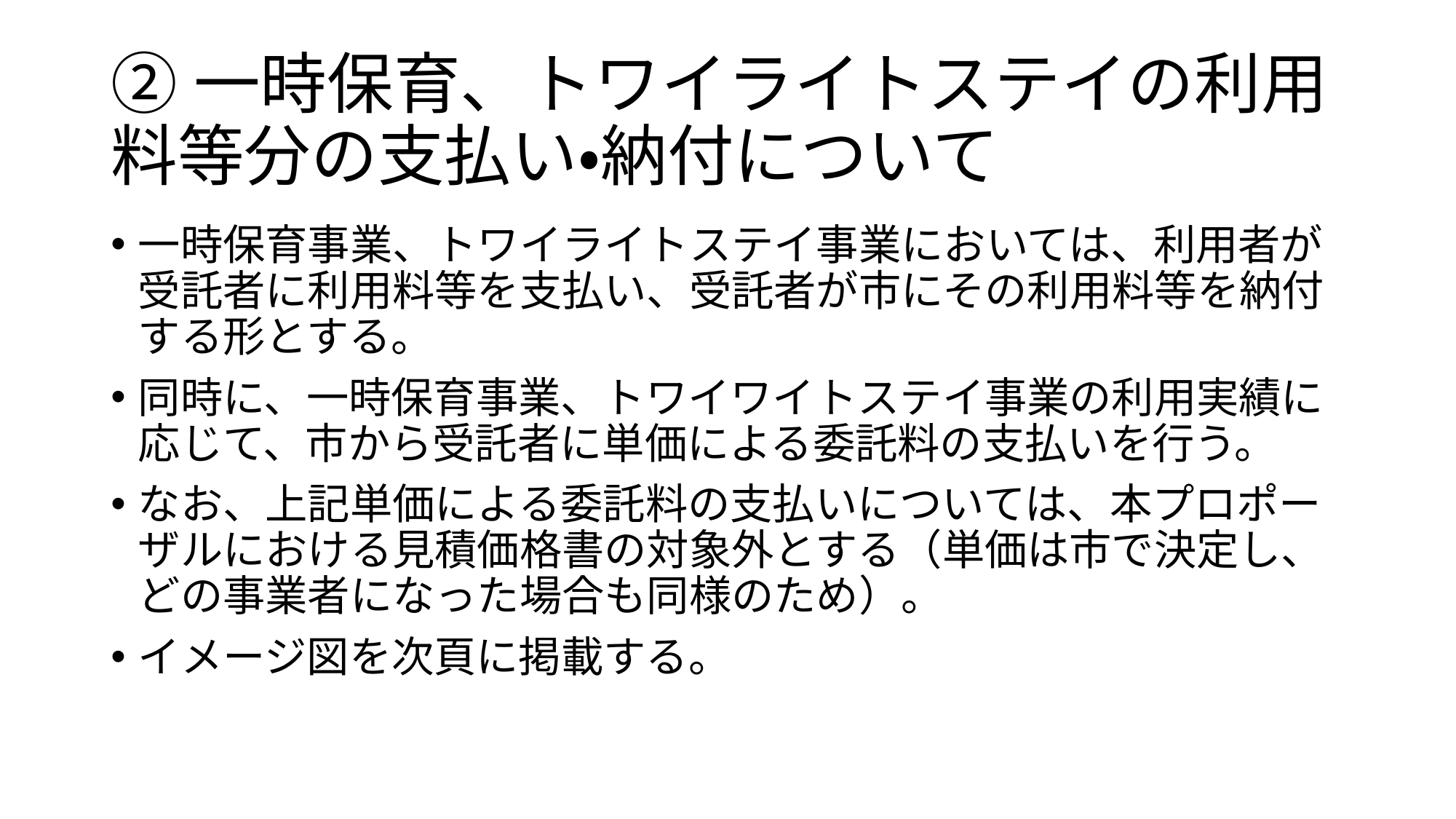

# ②一時保育、トワイライトステイの利用料等分の支払い・納付について
一時保育事業、トワイライトステイ事業においては、利用者が受託者に利用料等を支払い、受託者が市にその利用料等を納付する形とする。
同時に、一時保育事業、トワイワイトステイ事業の利用実績に応じて、市から受託者に単価による委託料の支払いを行う。
なお、上記単価による委託料の支払いについては、本プロポーザルにおける見積価格書の対象外とする（単価は市で決定し、どの事業者になった場合も同様のため）。
イメージ図を次頁に掲載する。